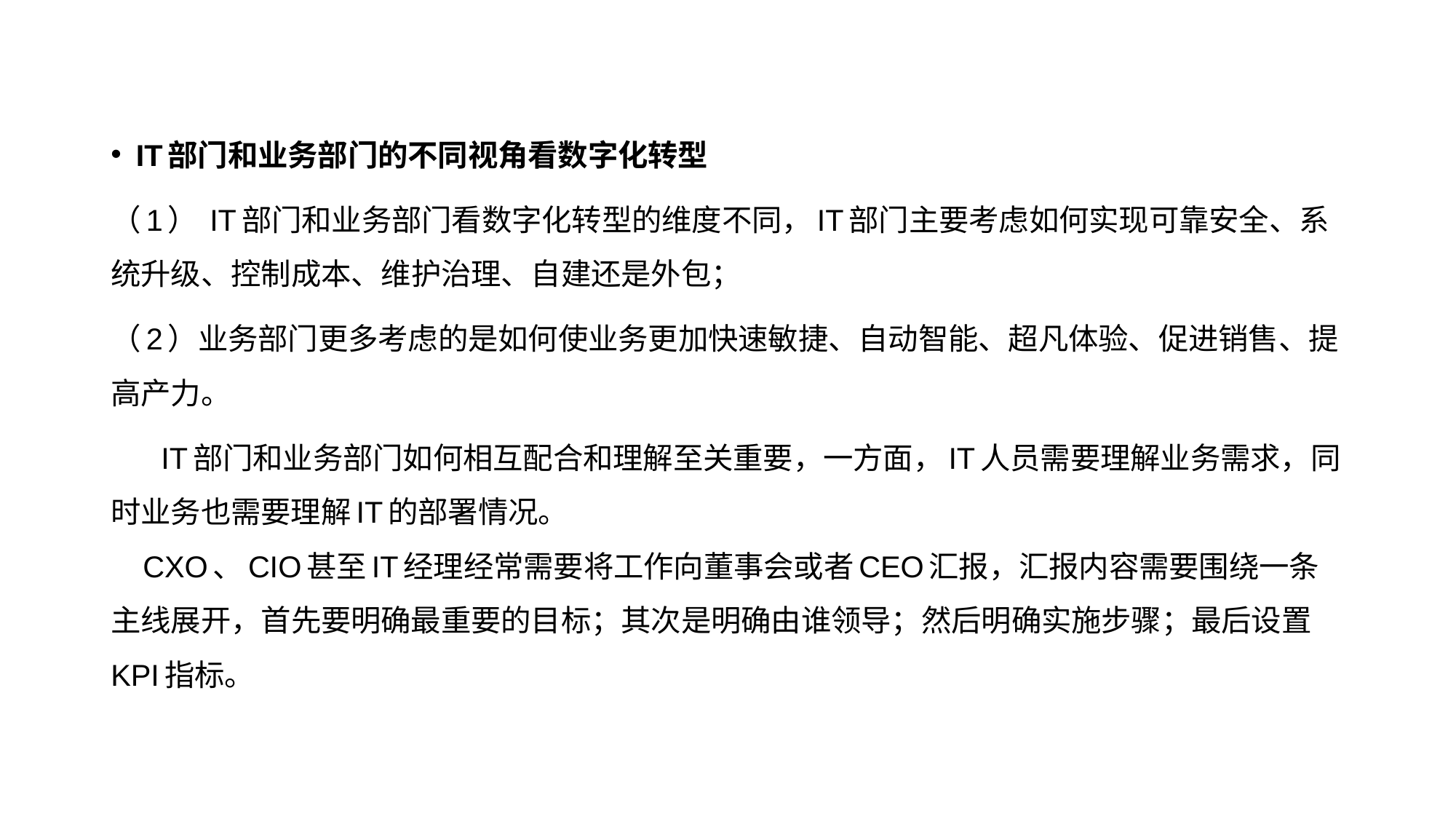

IT部门和业务部门的不同视角看数字化转型
（1） IT部门和业务部门看数字化转型的维度不同，IT部门主要考虑如何实现可靠安全、系统升级、控制成本、维护治理、自建还是外包；
（2）业务部门更多考虑的是如何使业务更加快速敏捷、自动智能、超凡体验、促进销售、提高产力。
      IT部门和业务部门如何相互配合和理解至关重要，一方面，IT人员需要理解业务需求，同时业务也需要理解IT的部署情况。
    CXO、CIO甚至IT经理经常需要将工作向董事会或者CEO汇报，汇报内容需要围绕一条主线展开，首先要明确最重要的目标；其次是明确由谁领导；然后明确实施步骤；最后设置KPI指标。